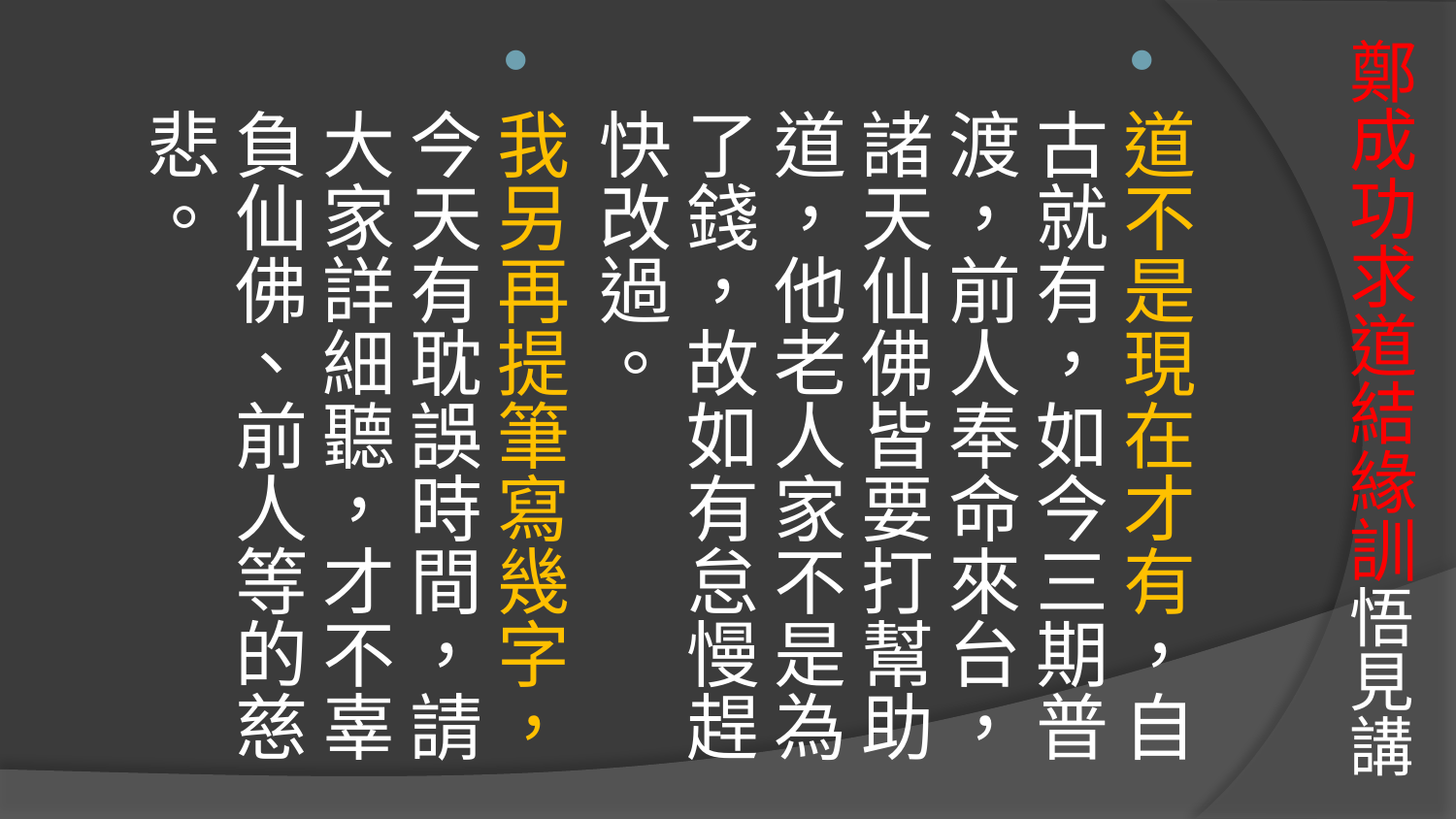

# 鄭成功求道結緣訓悟見講
道不是現在才有，自古就有，如今三期普渡，前人奉命來台，諸天仙佛皆要打幫助道，他老人家不是為了錢，故如有怠慢趕快改過。
我另再提筆寫幾字，今天有耽誤時間，請大家詳細聽，才不辜負仙佛、前人等的慈悲。